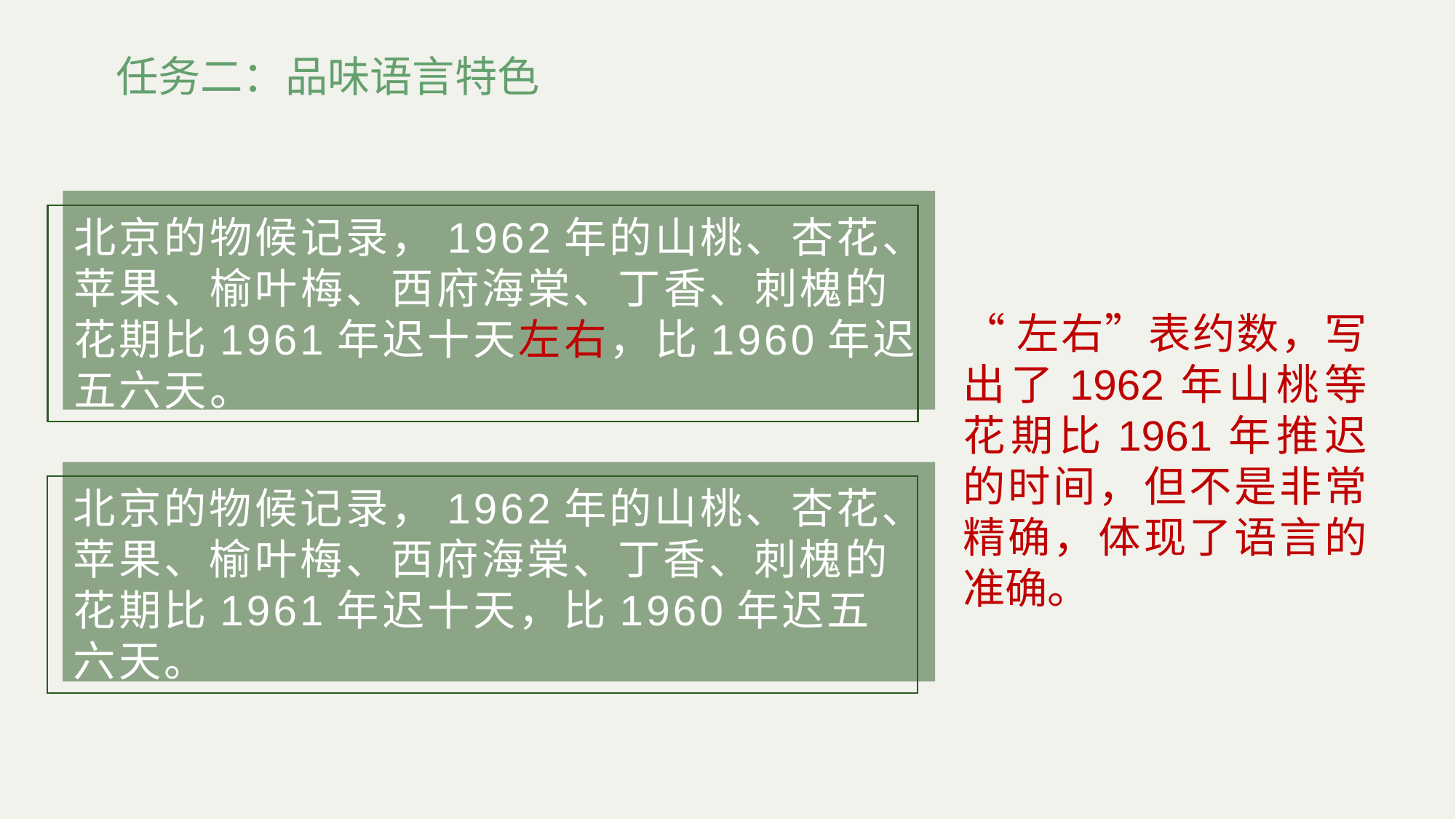

任务二：品味语言特色

北京的物候记录，1962年的山桃、杏花、苹果、榆叶梅、西府海棠、丁香、刺槐的花期比1961年迟十天左右，比1960年迟五六天。
“左右”表约数，写出了1962年山桃等花期比1961年推迟的时间，但不是非常精确，体现了语言的准确。

北京的物候记录，1962年的山桃、杏花、苹果、榆叶梅、西府海棠、丁香、刺槐的花期比1961年迟十天，比1960年迟五六天。